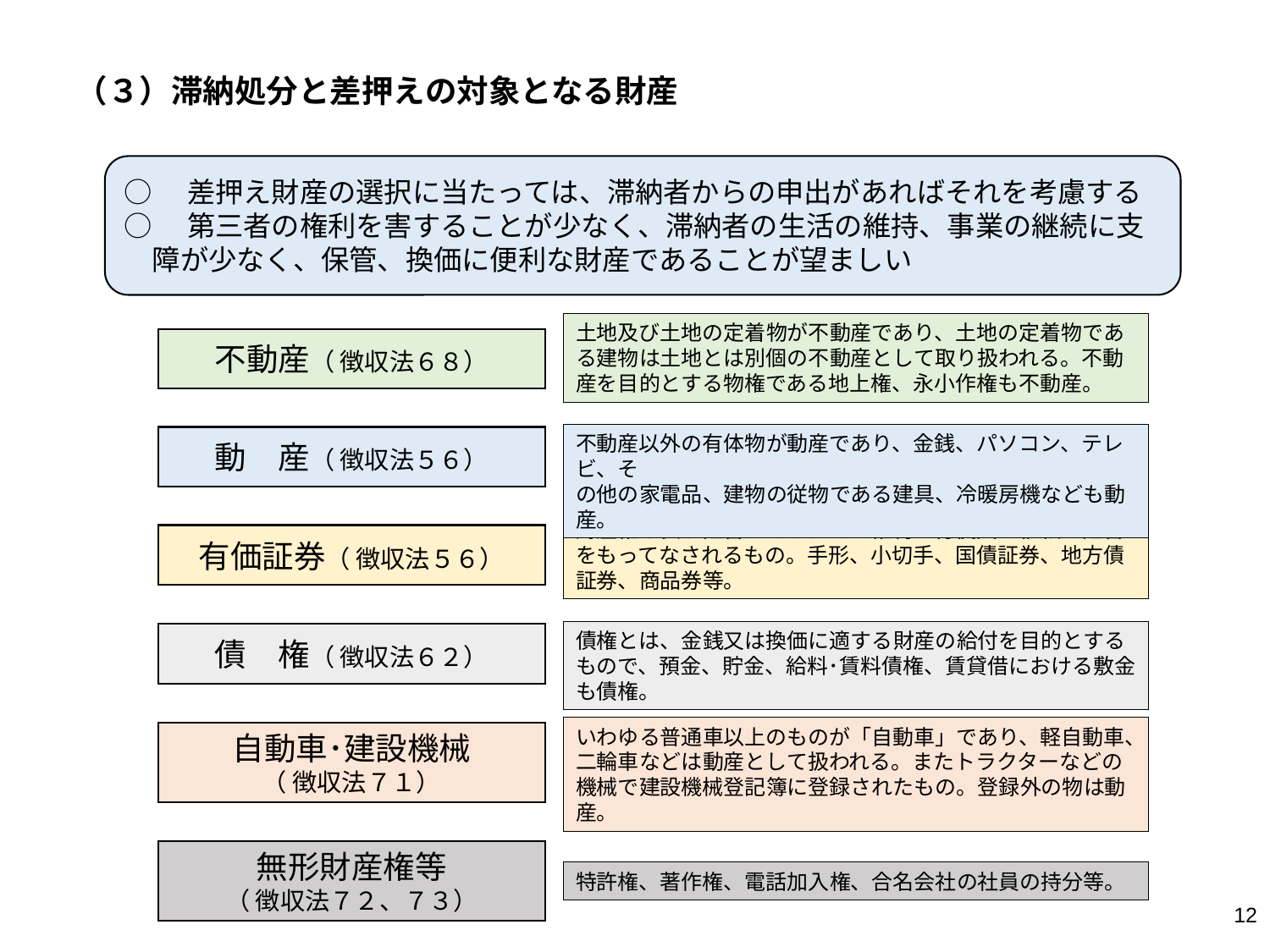

（３）滞納処分と差押えの対象となる財産
○　差押え財産の選択に当たっては、滞納者からの申出があればそれを考慮する
○　第三者の権利を害することが少なく、滞納者の生活の維持、事業の継続に支
　障が少なく、保管、換価に便利な財産であることが望ましい
土地及び土地の定着物が不動産であり、土地の定着物である建物は土地とは別個の不動産として取り扱われる。不動産を目的とする物権である地上権、永小作権も不動産。
不動産（ 徴収法６８）
不動産以外の有体物が動産であり、金銭、パソコン、テレビ、そ
の他の家電品、建物の従物である建具、冷暖房機なども動産。
動　産（ 徴収法５６）
財産権を表す証書であり、その権利の行使又は移転が証書をもってなされるもの。手形、小切手、国債証券、地方債証券、商品券等。
有価証券（ 徴収法５６）
債権とは、金銭又は換価に適する財産の給付を目的とするもので、預金、貯金、給料･賃料債権、賃貸借における敷金も債権。
債　権（ 徴収法６２）
いわゆる普通車以上のものが「自動車」であり、軽自動車、二輪車などは動産として扱われる。またトラクターなどの機械で建設機械登記簿に登録されたもの。登録外の物は動産。
自動車･建設機械
（ 徴収法７１）
無形財産権等
（ 徴収法７２、７３）
特許権、著作権、電話加入権、合名会社の社員の持分等。
12